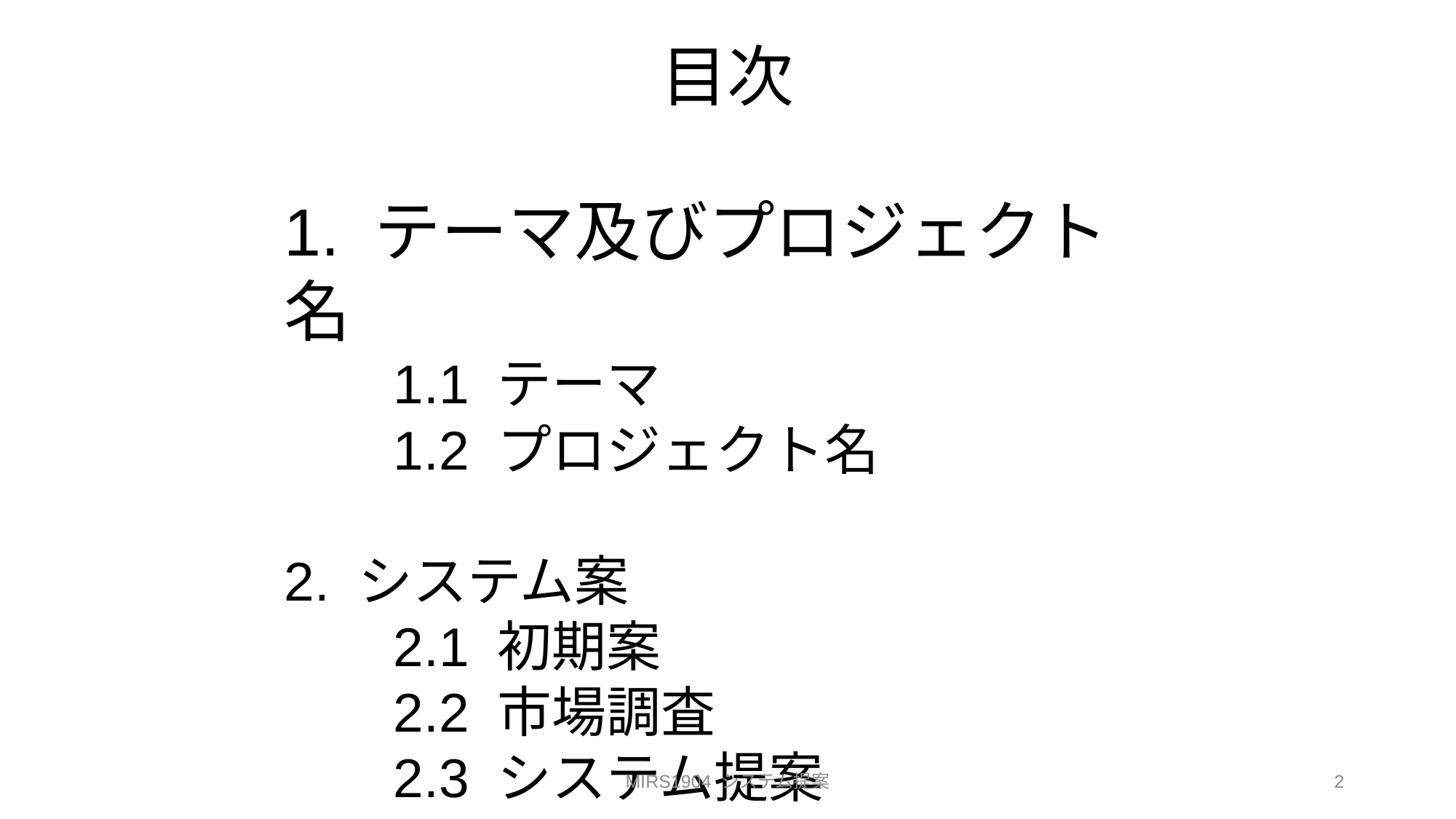

# 目次
1. テーマ及びプロジェクト名
	1.1 テーマ
	1.2 プロジェクト名

2. システム案
	2.1 初期案
	2.2 市場調査
	2.3 システム提案
MIRS1904 システム提案
2